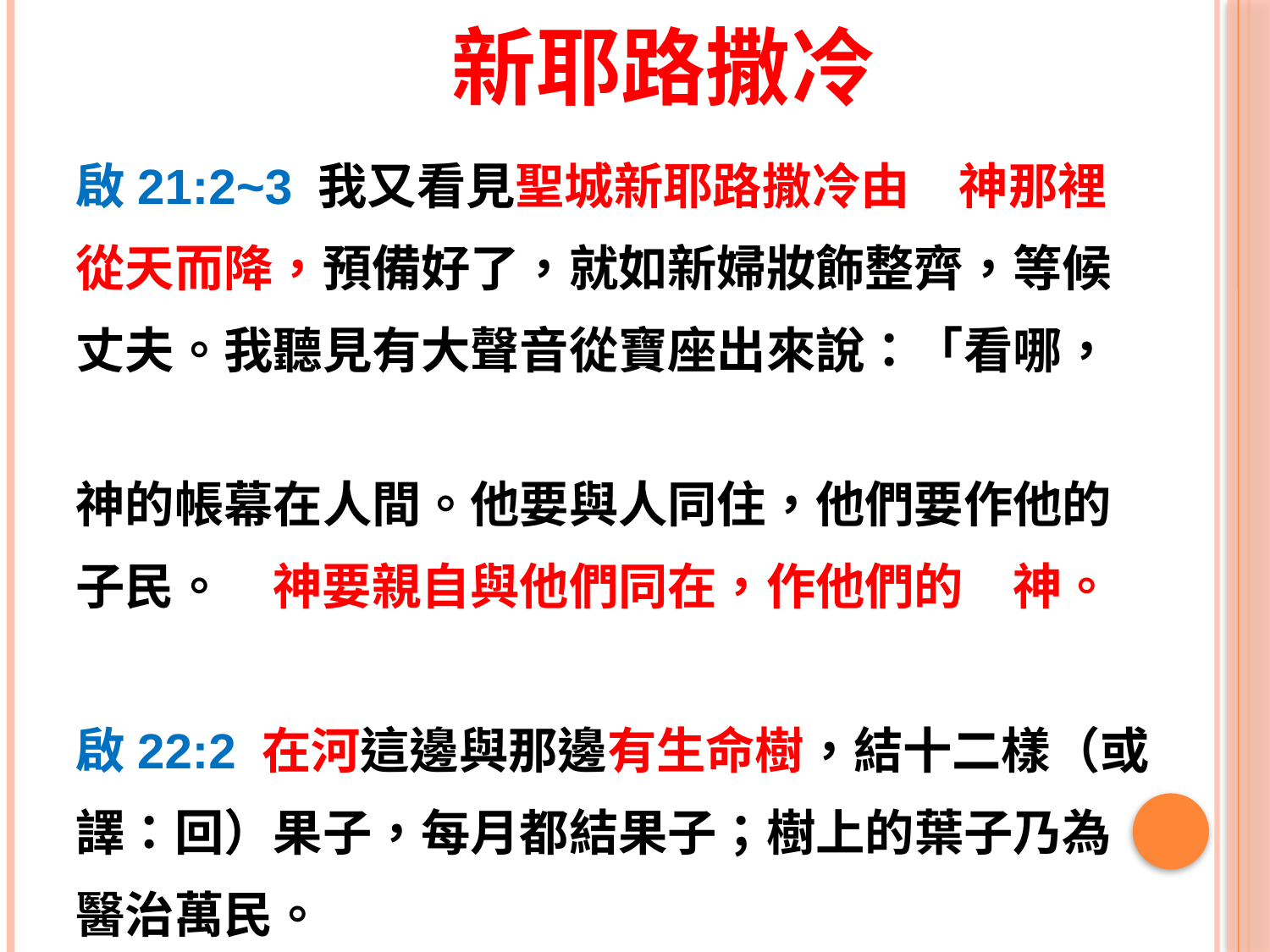

# 新耶路撒冷
啟21:2~3 我又看見聖城新耶路撒冷由　神那裡
從天而降，預備好了，就如新婦妝飾整齊，等候
丈夫。我聽見有大聲音從寶座出來說：「看哪，
神的帳幕在人間。他要與人同住，他們要作他的
子民。　神要親自與他們同在，作他們的　神。

啟22:2 在河這邊與那邊有生命樹，結十二樣（或
譯：回）果子，每月都結果子；樹上的葉子乃為
醫治萬民。